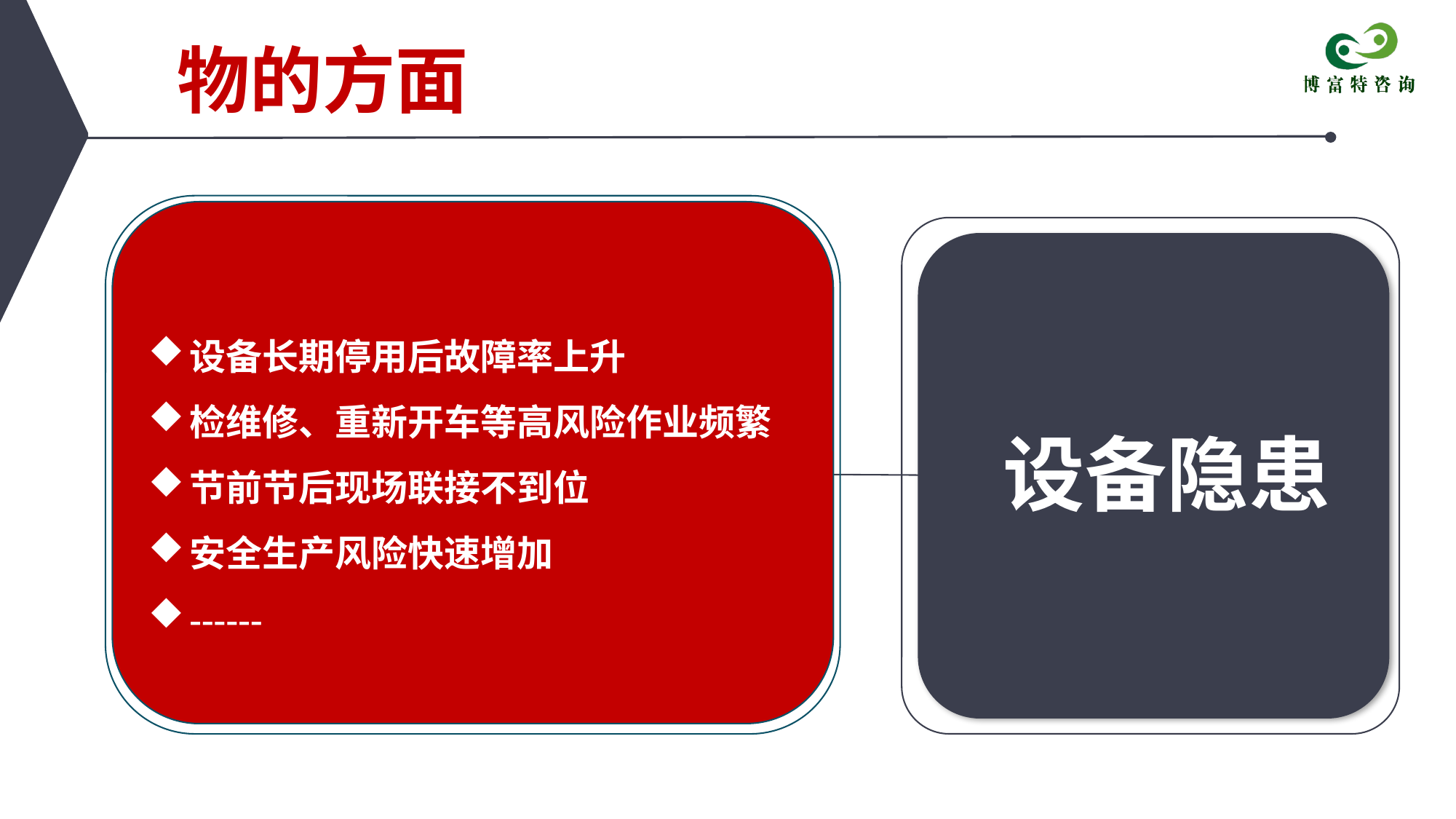

物的方面

设备长期停用后故障率上升
检维修、重新开车等高风险作业频繁
节前节后现场联接不到位
安全生产风险快速增加
------
设备隐患